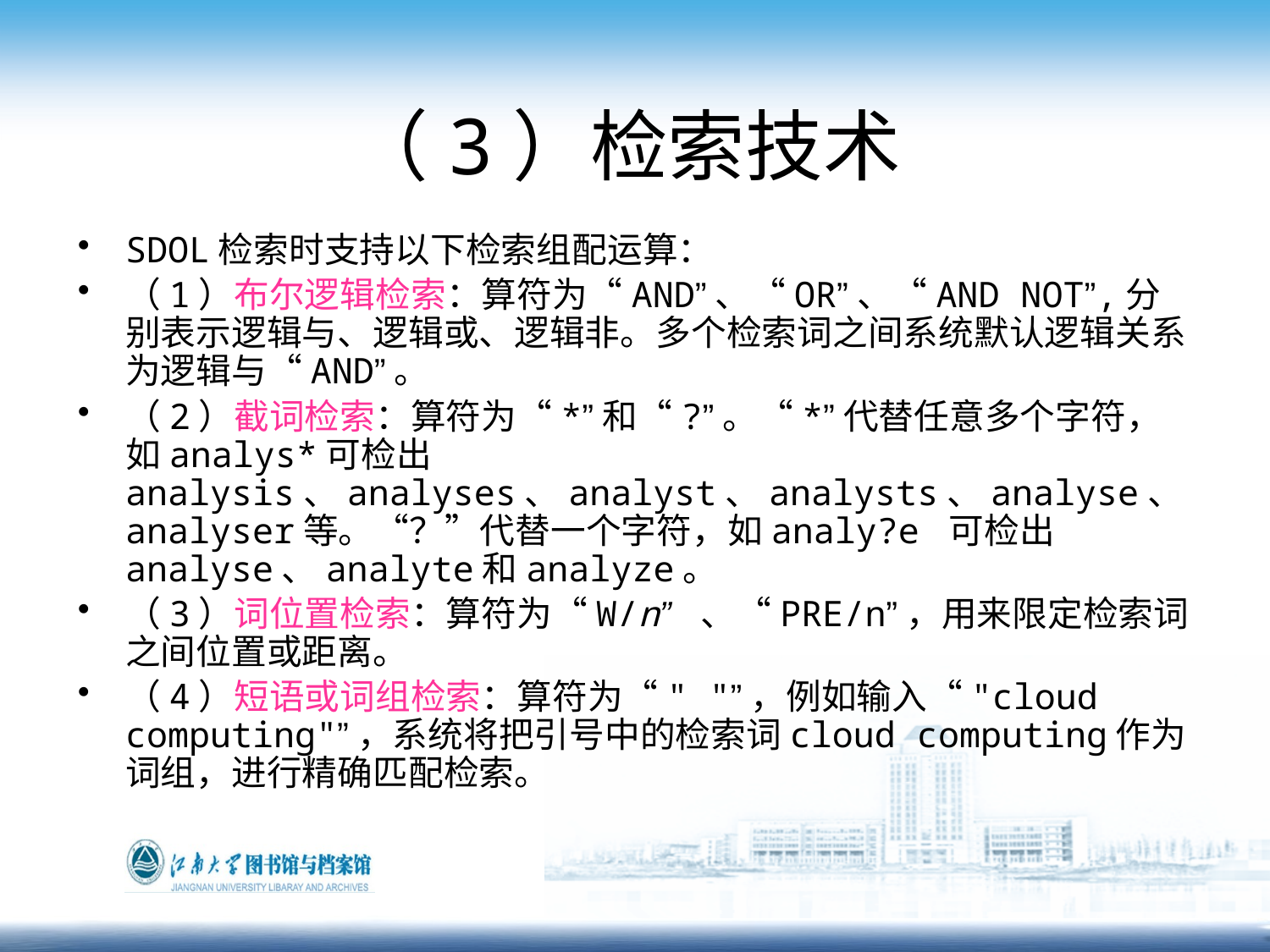

# （3）检索技术
SDOL检索时支持以下检索组配运算：
（1）布尔逻辑检索：算符为“AND”、“OR”、“AND NOT”,分别表示逻辑与、逻辑或、逻辑非。多个检索词之间系统默认逻辑关系为逻辑与“AND”。
（2）截词检索：算符为“*”和“?”。“*”代替任意多个字符，如analys*可检出analysis、analyses、analyst、analysts、analyse、analyser等。“？”代替一个字符，如analy?e 可检出analyse、analyte和analyze。
（3）词位置检索：算符为“W/n” 、“PRE/n”，用来限定检索词之间位置或距离。
（4）短语或词组检索：算符为“" "”，例如输入“"cloud computing"”，系统将把引号中的检索词cloud computing作为词组，进行精确匹配检索。